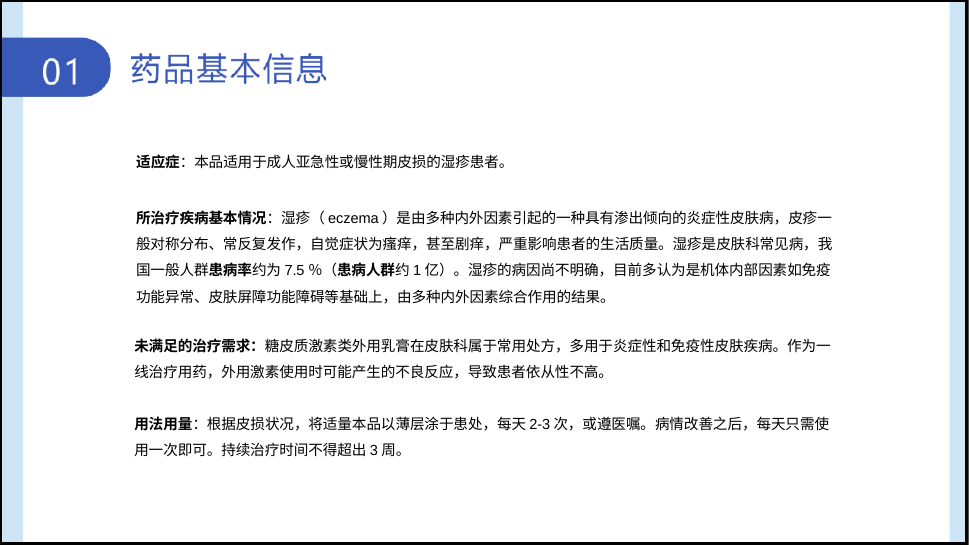

适应症：本品适用于成人亚急性或慢性期皮损的湿疹患者。
所治疗疾病基本情况：湿疹（eczema）是由多种内外因素引起的一种具有渗出倾向的炎症性皮肤病，皮疹一般对称分布、常反复发作，自觉症状为瘙痒，甚至剧痒，严重影响患者的生活质量。湿疹是皮肤科常见病，我国一般人群患病率约为7.5％（患病人群约1亿）。湿疹的病因尚不明确，目前多认为是机体内部因素如免疫功能异常、皮肤屏障功能障碍等基础上，由多种内外因素综合作用的结果。
未满足的治疗需求：糖皮质激素类外用乳膏在皮肤科属于常用处方，多用于炎症性和免疫性皮肤疾病。作为一线治疗用药，外用激素使用时可能产生的不良反应，导致患者依从性不高。
用法用量：根据皮损状况，将适量本品以薄层涂于患处，每天2-3次，或遵医嘱。病情改善之后，每天只需使用一次即可。持续治疗时间不得超出3周。